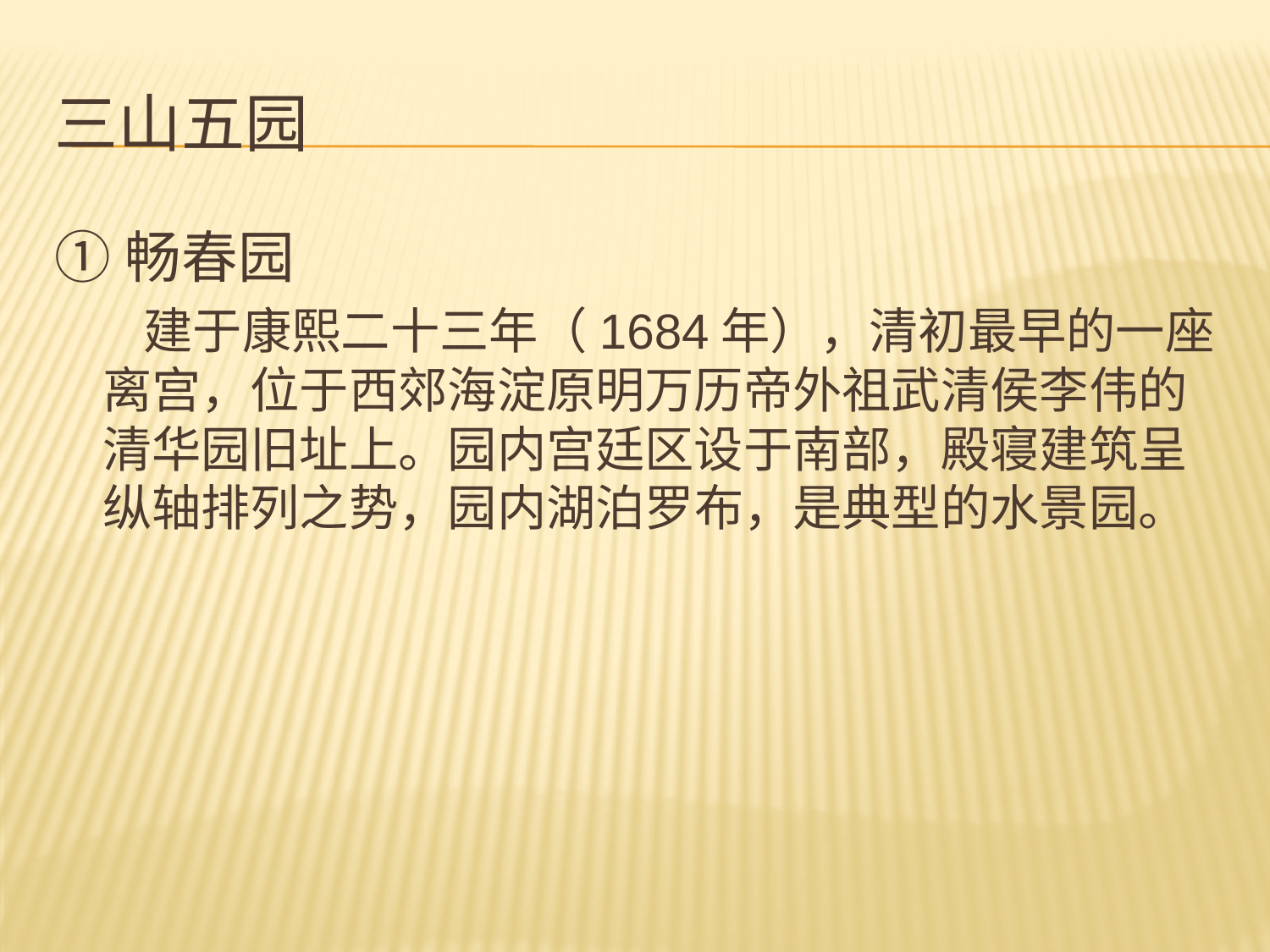

# 三山五园
①畅春园
       建于康熙二十三年（1684年），清初最早的一座离宫，位于西郊海淀原明万历帝外祖武清侯李伟的清华园旧址上。园内宫廷区设于南部，殿寝建筑呈纵轴排列之势，园内湖泊罗布，是典型的水景园。